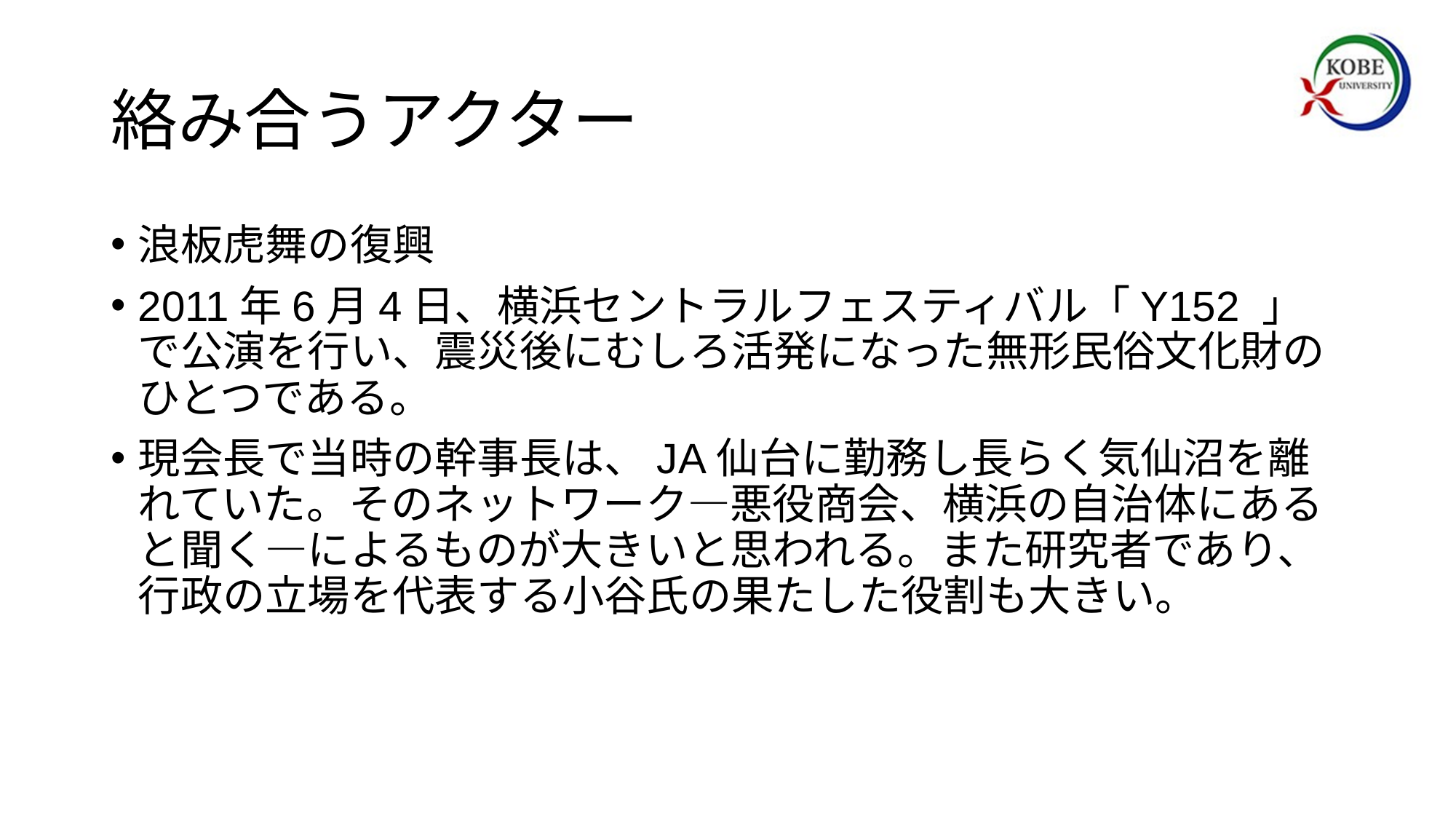

# 絡み合うアクター
浪板虎舞の復興
2011年6月4日、横浜セントラルフェスティバル「Y152 」で公演を行い、震災後にむしろ活発になった無形民俗文化財のひとつである。
現会長で当時の幹事長は、JA仙台に勤務し長らく気仙沼を離れていた。そのネットワーク―悪役商会、横浜の自治体にあると聞く―によるものが大きいと思われる。また研究者であり、行政の立場を代表する小谷氏の果たした役割も大きい。